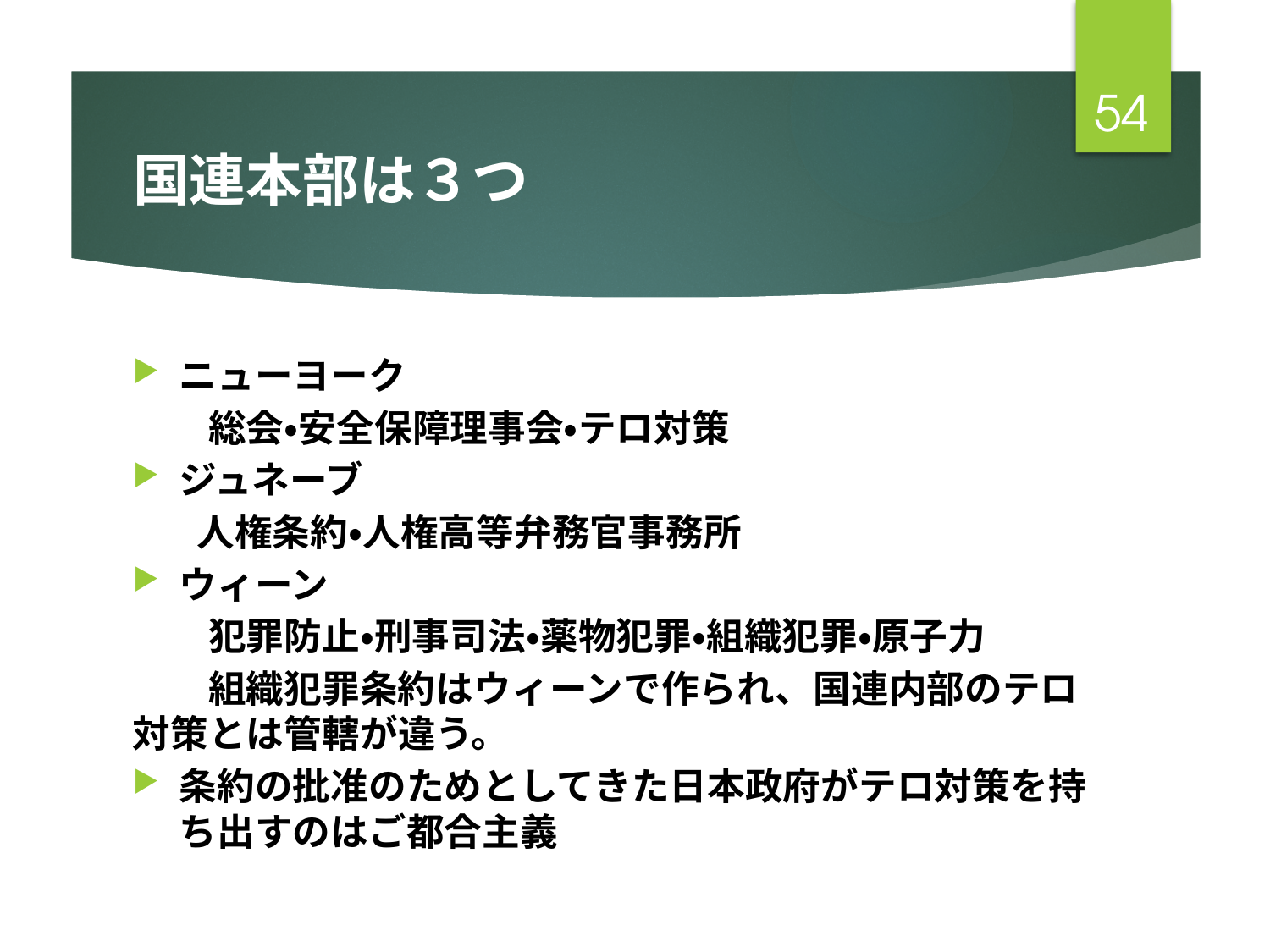

54
# 国連本部は３つ
ニューヨーク
　　総会・安全保障理事会・テロ対策
ジュネーブ
　   人権条約・人権高等弁務官事務所
ウィーン
　　犯罪防止・刑事司法・薬物犯罪・組織犯罪・原子力
　　組織犯罪条約はウィーンで作られ、国連内部のテロ対策とは管轄が違う。
条約の批准のためとしてきた日本政府がテロ対策を持ち出すのはご都合主義